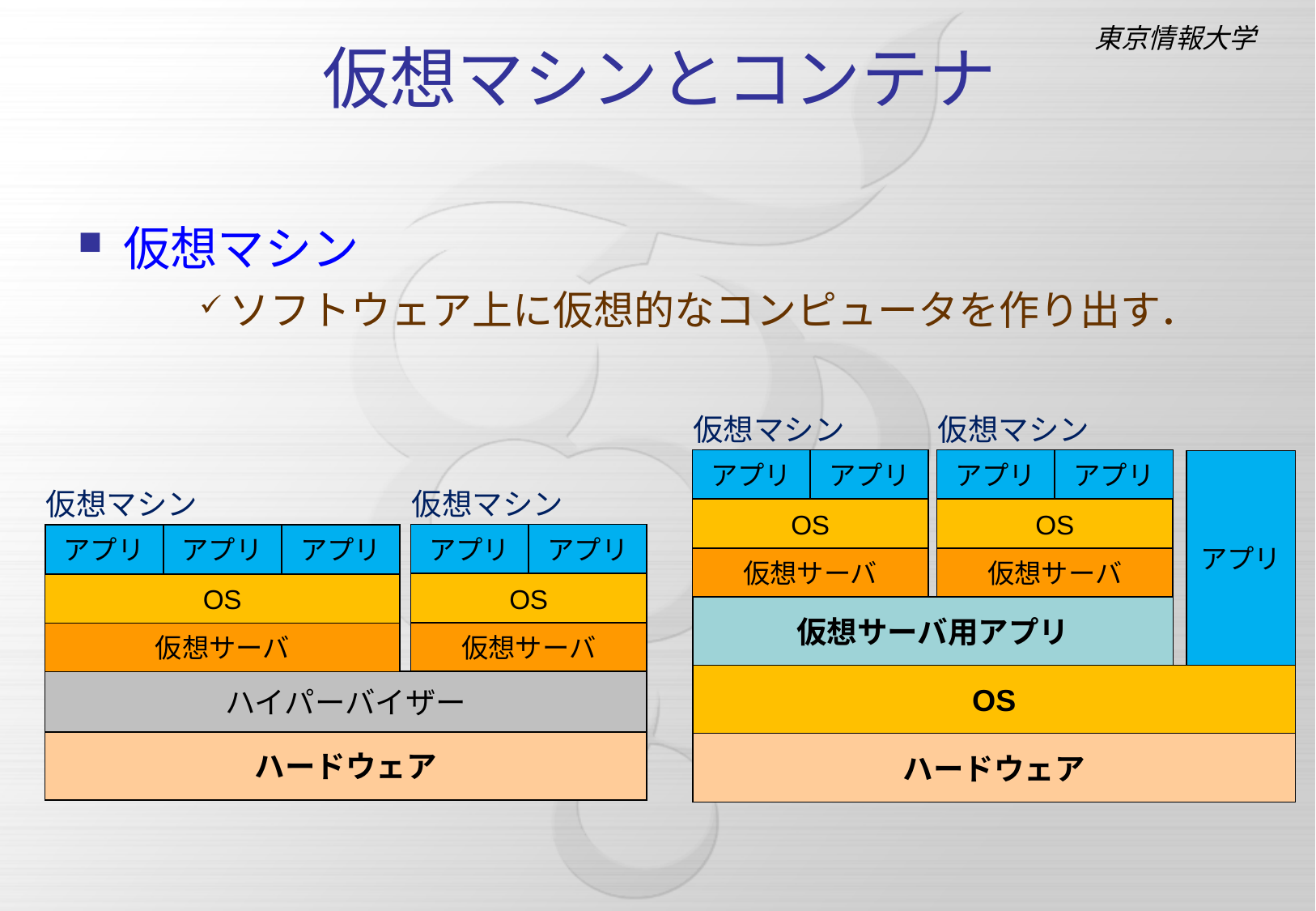

# 仮想マシンとコンテナ
仮想マシン
ソフトウェア上に仮想的なコンピュータを作り出す．

仮想マシン
アプリ
アプリ
OS
仮想サーバ
仮想マシン
アプリ
アプリ
OS
仮想サーバ
アプリ
仮想マシン
アプリ
アプリ
OS
仮想サーバ
仮想マシン
アプリ
アプリ
アプリ
OS
仮想サーバ
仮想サーバ用アプリ
OS
ハイパーバイザー
ハードウェア
ハードウェア